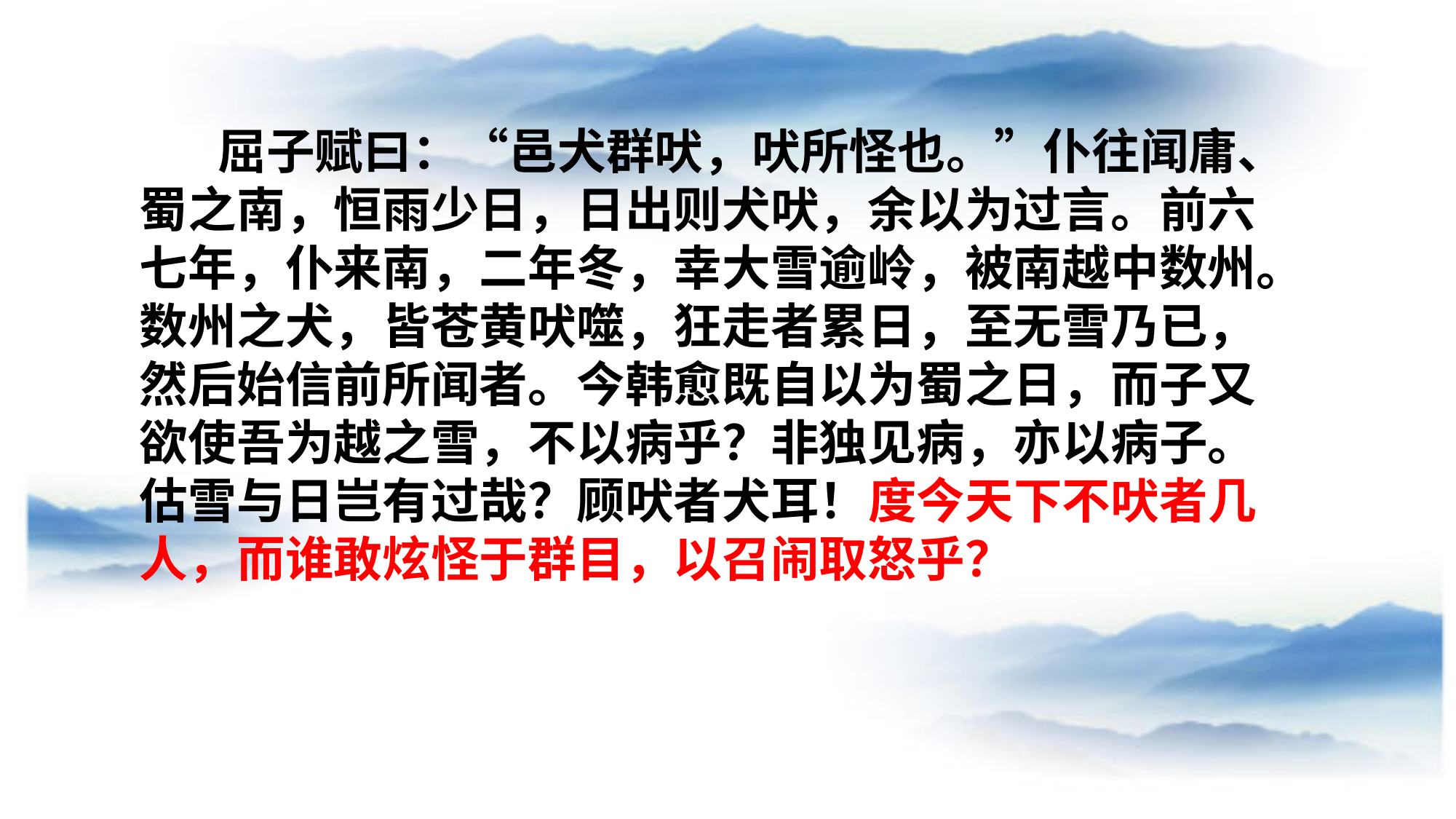

屈子赋曰：“邑犬群吠，吠所怪也。”仆往闻庸、蜀之南，恒雨少日，日出则犬吠，余以为过言。前六七年，仆来南，二年冬，幸大雪逾岭，被南越中数州。数州之犬，皆苍黄吠噬，狂走者累日，至无雪乃已，然后始信前所闻者。今韩愈既自以为蜀之日，而子又欲使吾为越之雪，不以病乎？非独见病，亦以病子。估雪与日岂有过哉？顾吠者犬耳！度今天下不吠者几人，而谁敢炫怪于群目，以召闹取怒乎？